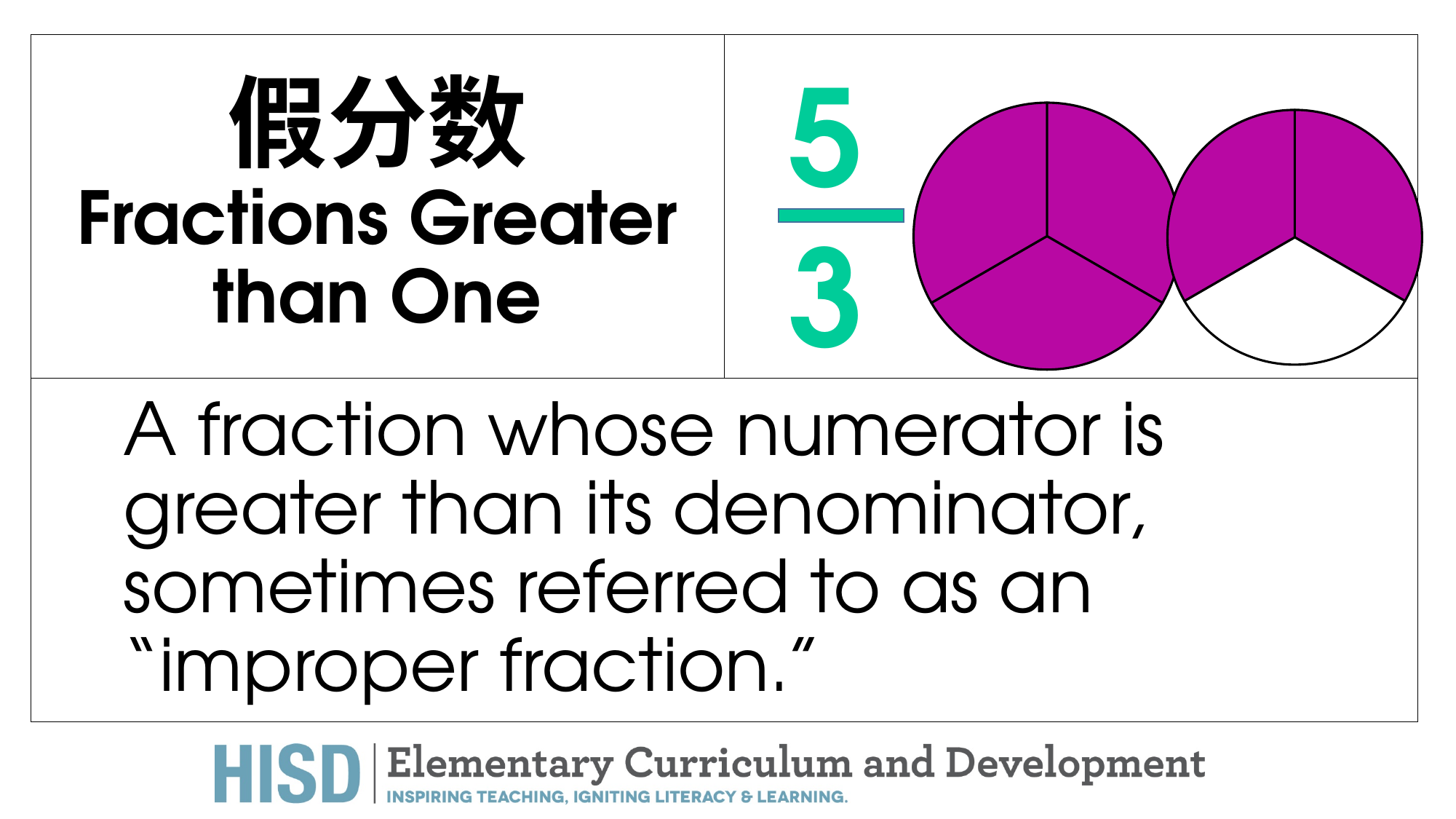

# 假分数 Fractions Greater than One

5
3

### Chart

| Category | Sales |
|---|---|
| 1st Qtr | 0.33 |
| 2nd Qtr | 0.33 |
| 3rd Qtr | 0.33 |

### Chart

| Category | Sales |
|---|---|
| 1st Qtr | 0.33 |
| 2nd Qtr | 0.33 |
| 3rd Qtr | 0.33 |
A fraction whose numerator is greater than its denominator, sometimes referred to as an “improper fraction.”